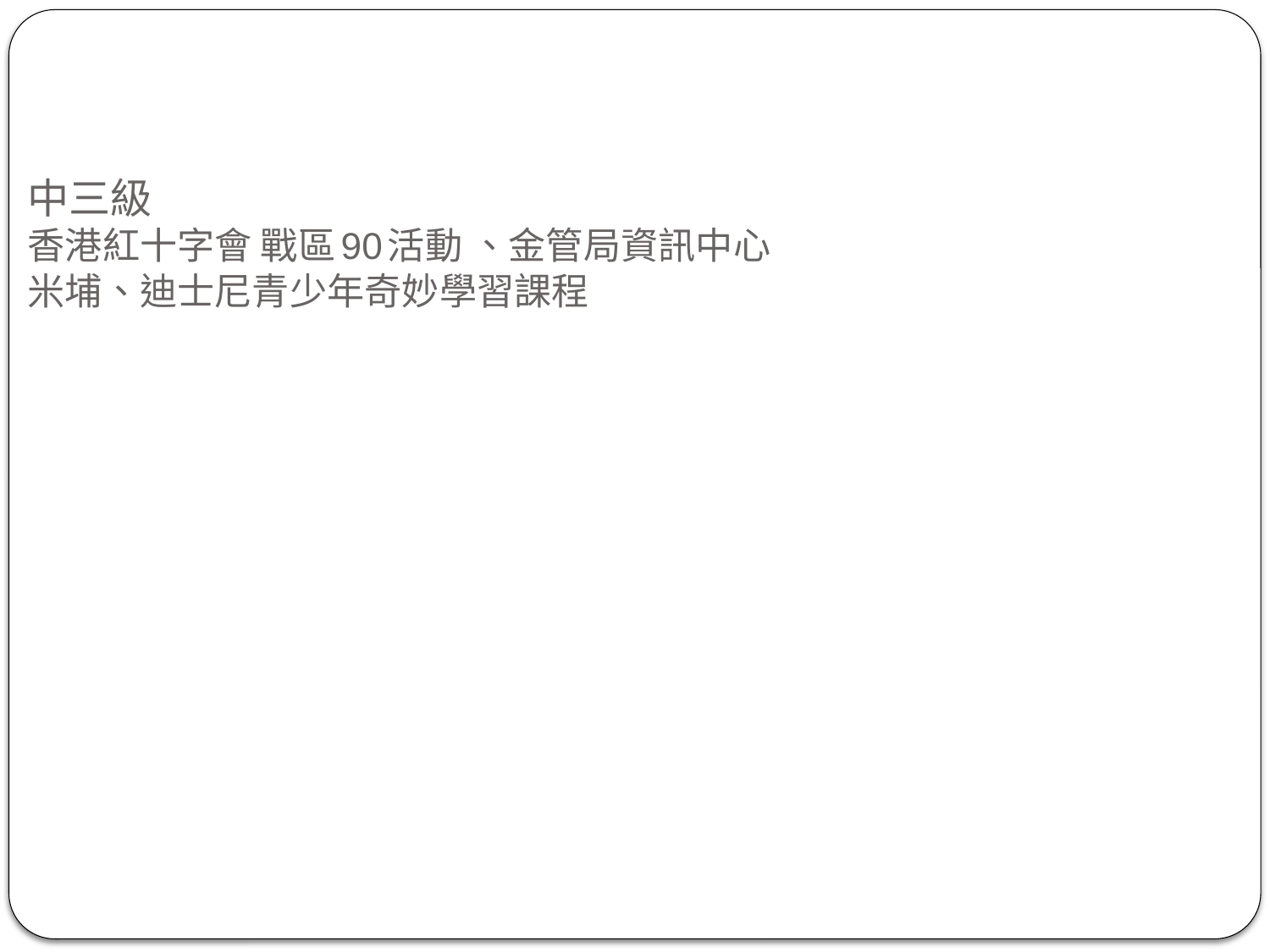

# 中三級 香港紅十字會 戰區90活動 、金管局資訊中心 米埔、迪士尼青少年奇妙學習課程